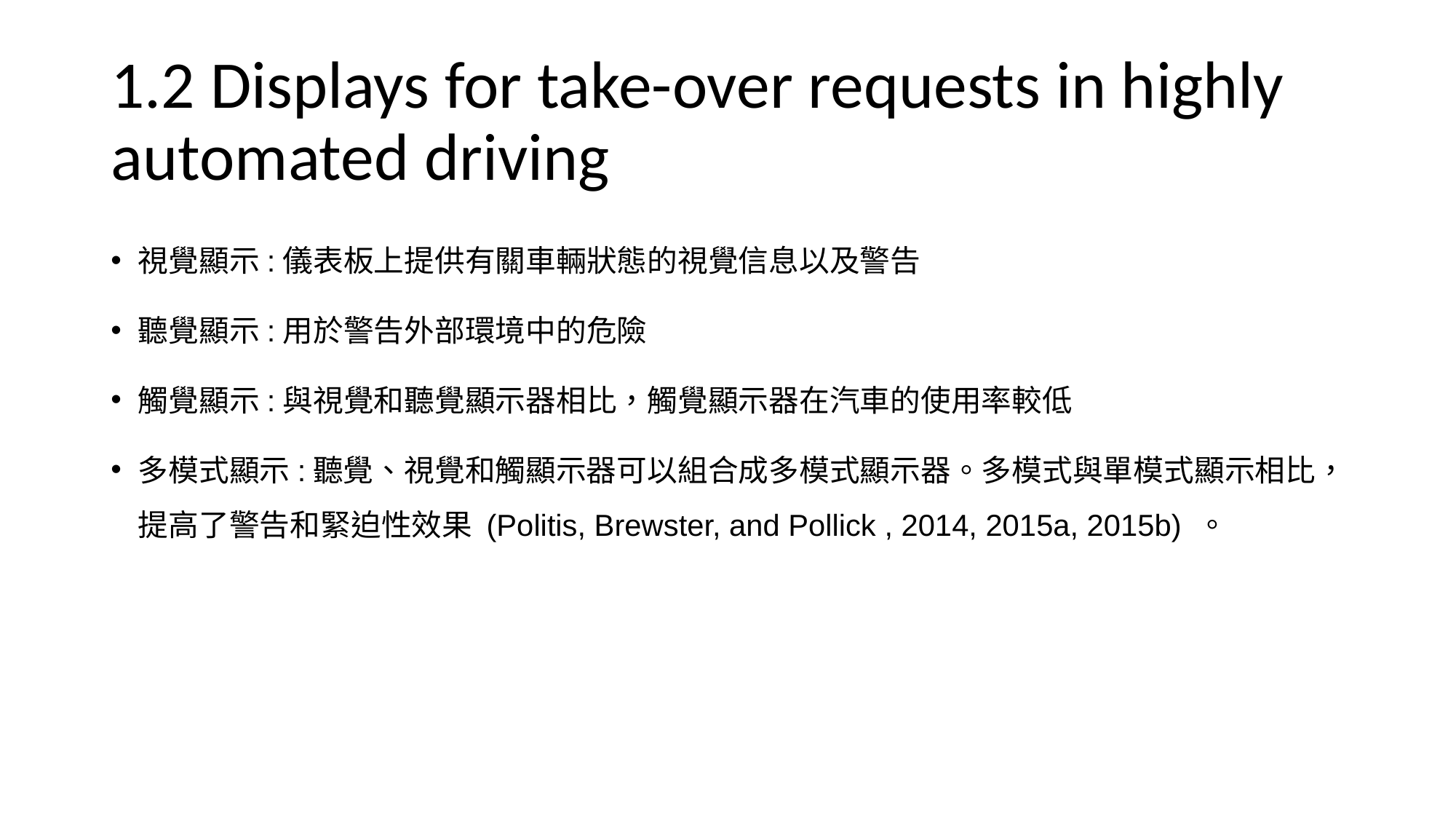

# 1.2 Displays for take-over requests in highly automated driving
視覺顯示:儀表板上提供有關車輛狀態的視覺信息以及警告
聽覺顯示:用於警告外部環境中的危險
觸覺顯示:與視覺和聽覺顯示器相比，觸覺顯示器在汽車的使用率較低
多模式顯示:聽覺、視覺和觸顯示器可以組合成多模式顯示器。多模式與單模式顯示相比，提高了警告和緊迫性效果 (Politis, Brewster, and Pollick , 2014, 2015a, 2015b) 。